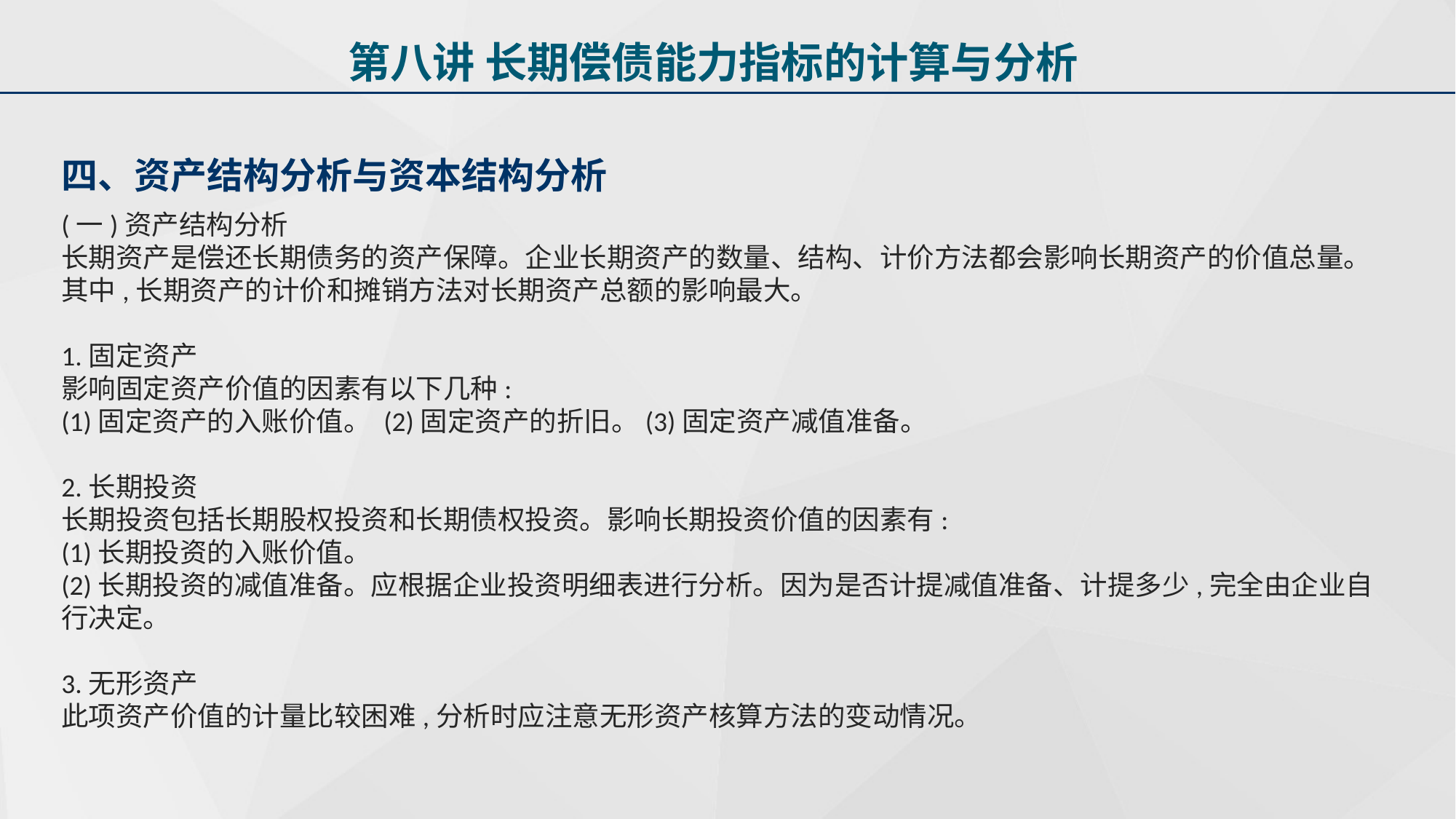

第八讲 长期偿债能力指标的计算与分析
四、资产结构分析与资本结构分析
(一)资产结构分析
长期资产是偿还长期债务的资产保障。企业长期资产的数量、结构、计价方法都会影响长期资产的价值总量。其中,长期资产的计价和摊销方法对长期资产总额的影响最大。

1.固定资产
影响固定资产价值的因素有以下几种:
(1)固定资产的入账价值。 (2)固定资产的折旧。(3)固定资产减值准备。

2.长期投资
长期投资包括长期股权投资和长期债权投资。影响长期投资价值的因素有:
(1)长期投资的入账价值。
(2)长期投资的减值准备。应根据企业投资明细表进行分析。因为是否计提减值准备、计提多少,完全由企业自行决定。

3.无形资产
此项资产价值的计量比较困难,分析时应注意无形资产核算方法的变动情况。